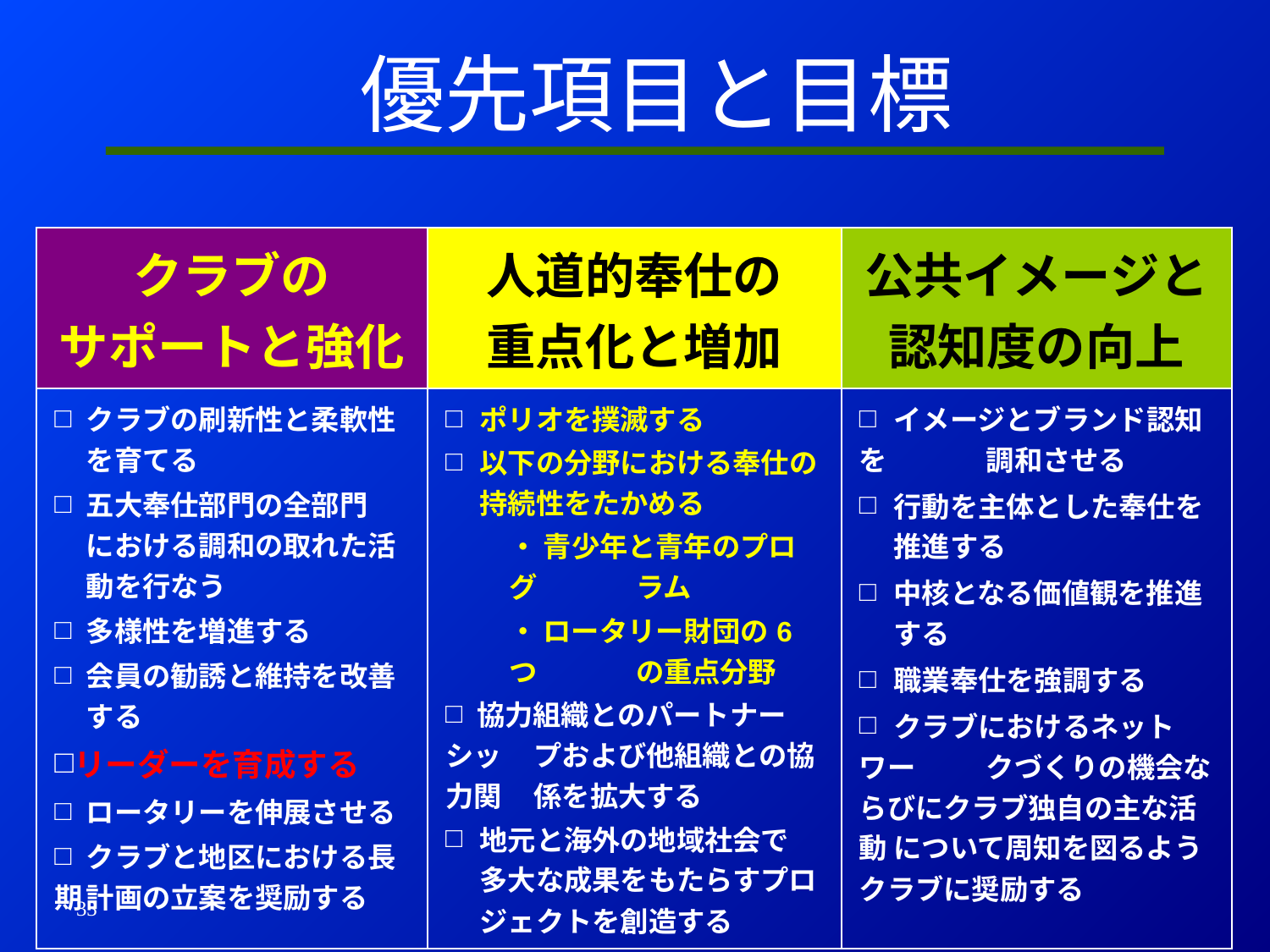

優先項目と目標

| クラブの サポートと強化 | 人道的奉仕の 重点化と増加 | 公共イメージと 認知度の向上 |
| --- | --- | --- |
| クラブの刷新性と柔軟性 を育てる 五大奉仕部門の全部門 における調和の取れた活 動を行なう 多様性を増進する 会員の勧誘と維持を改善 する リーダーを育成する ロータリーを伸展させる クラブと地区における長期 計画の立案を奨励する | ポリオを撲滅する 以下の分野における奉仕の 持続性をたかめる ・ 青少年と青年のプログ ラム ・ ロータリー財団の6つ　 の重点分野 協力組織とのパートナーシッ プおよび他組織との協力関 係を拡大する 地元と海外の地域社会で 多大な成果をもたらすプロ ジェクトを創造する | イメージとブランド認知を　 調和させる 行動を主体とした奉仕を　 推進する 中核となる価値観を推進　 する 職業奉仕を強調する クラブにおけるネットワー クづくりの機会ならびにクラブ独自の主な活動 について周知を図るようクラブに奨励する |
33